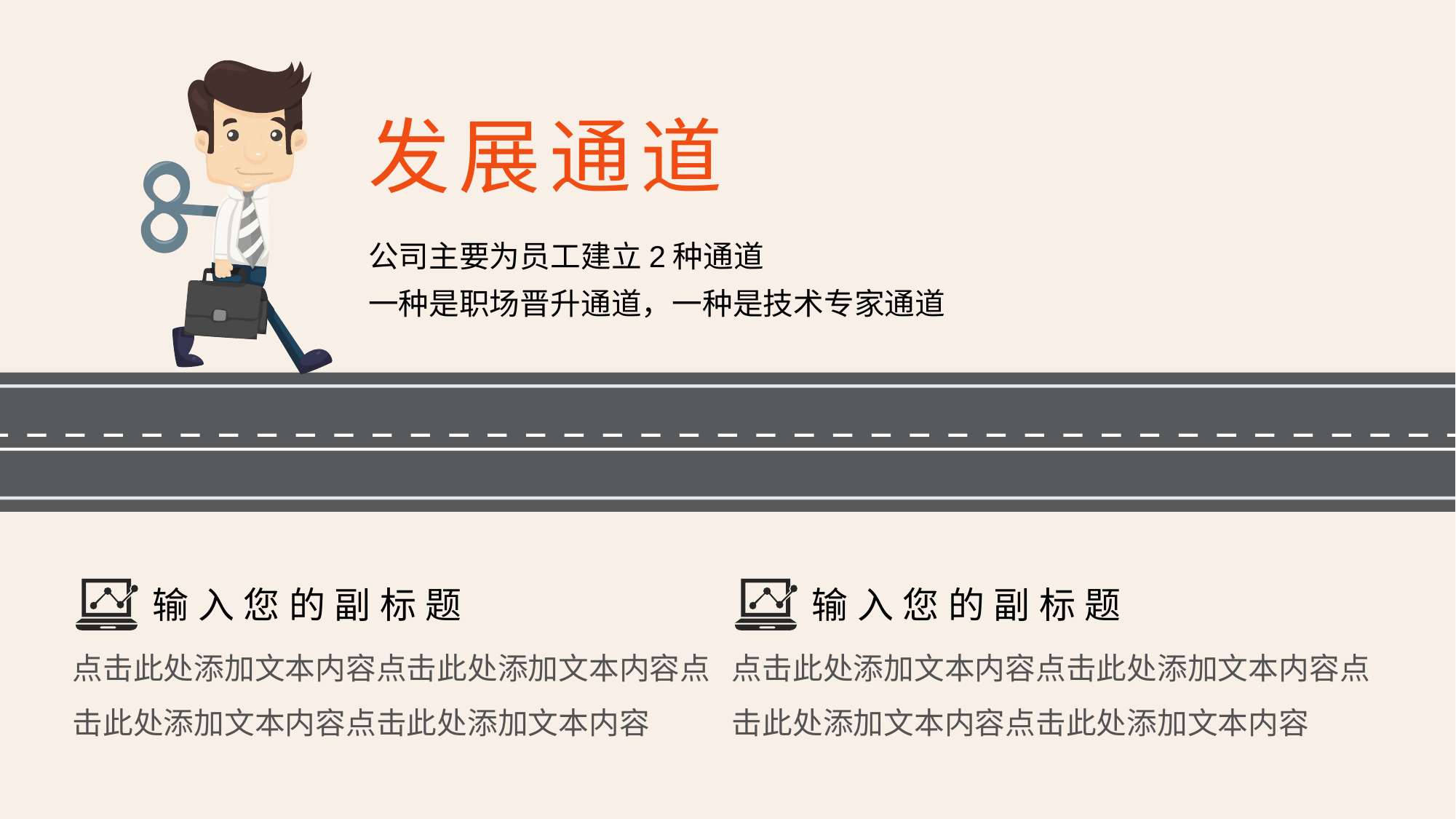

发展通道
公司主要为员工建立2种通道
一种是职场晋升通道，一种是技术专家通道

输入您的副标题

点击此处添加文本内容点击此处添加文本内容点击此处添加文本内容点击此处添加文本内容
输入您的副标题

点击此处添加文本内容点击此处添加文本内容点击此处添加文本内容点击此处添加文本内容